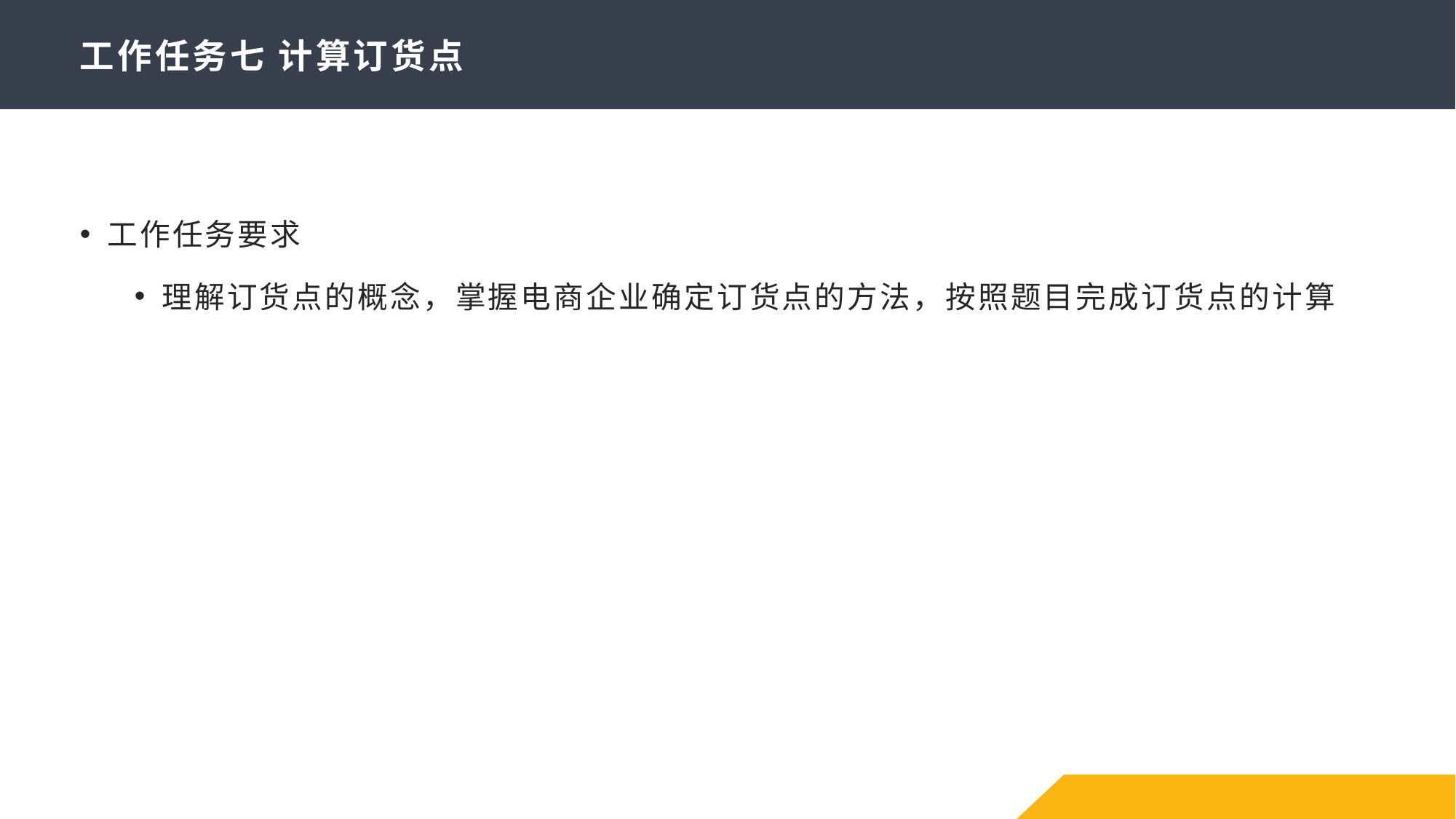

# 工作任务七 计算订货点
工作任务要求
理解订货点的概念，掌握电商企业确定订货点的方法，按照题目完成订货点的计算